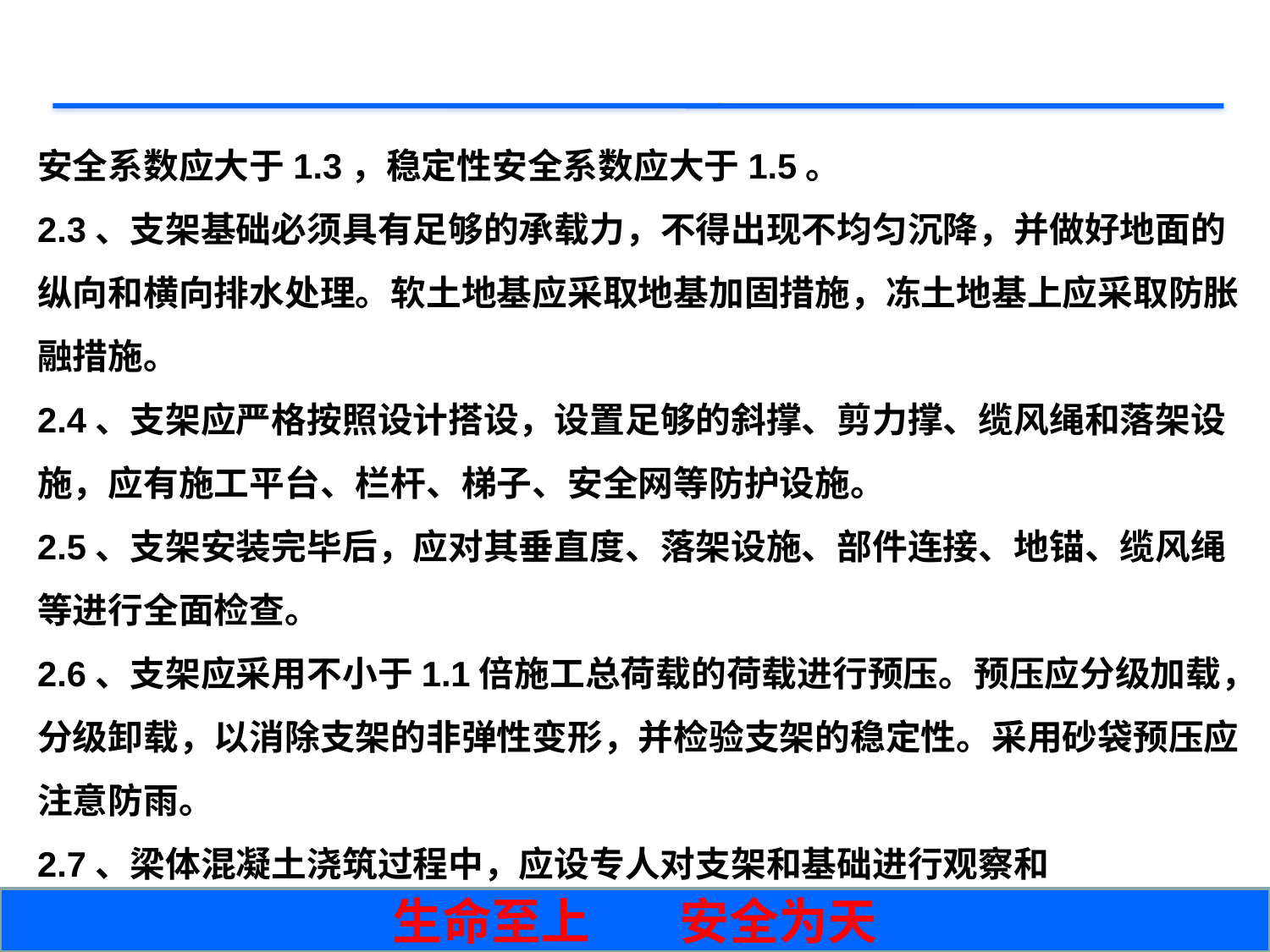

安全系数应大于1.3，稳定性安全系数应大于1.5。
2.3、支架基础必须具有足够的承载力，不得出现不均匀沉降，并做好地面的纵向和横向排水处理。软土地基应采取地基加固措施，冻土地基上应采取防胀融措施。
2.4、支架应严格按照设计搭设，设置足够的斜撑、剪力撑、缆风绳和落架设施，应有施工平台、栏杆、梯子、安全网等防护设施。
2.5、支架安装完毕后，应对其垂直度、落架设施、部件连接、地锚、缆风绳等进行全面检查。
2.6、支架应采用不小于1.1倍施工总荷载的荷载进行预压。预压应分级加载，分级卸载，以消除支架的非弹性变形，并检验支架的稳定性。采用砂袋预压应注意防雨。
2.7、梁体混凝土浇筑过程中，应设专人对支架和基础进行观察和